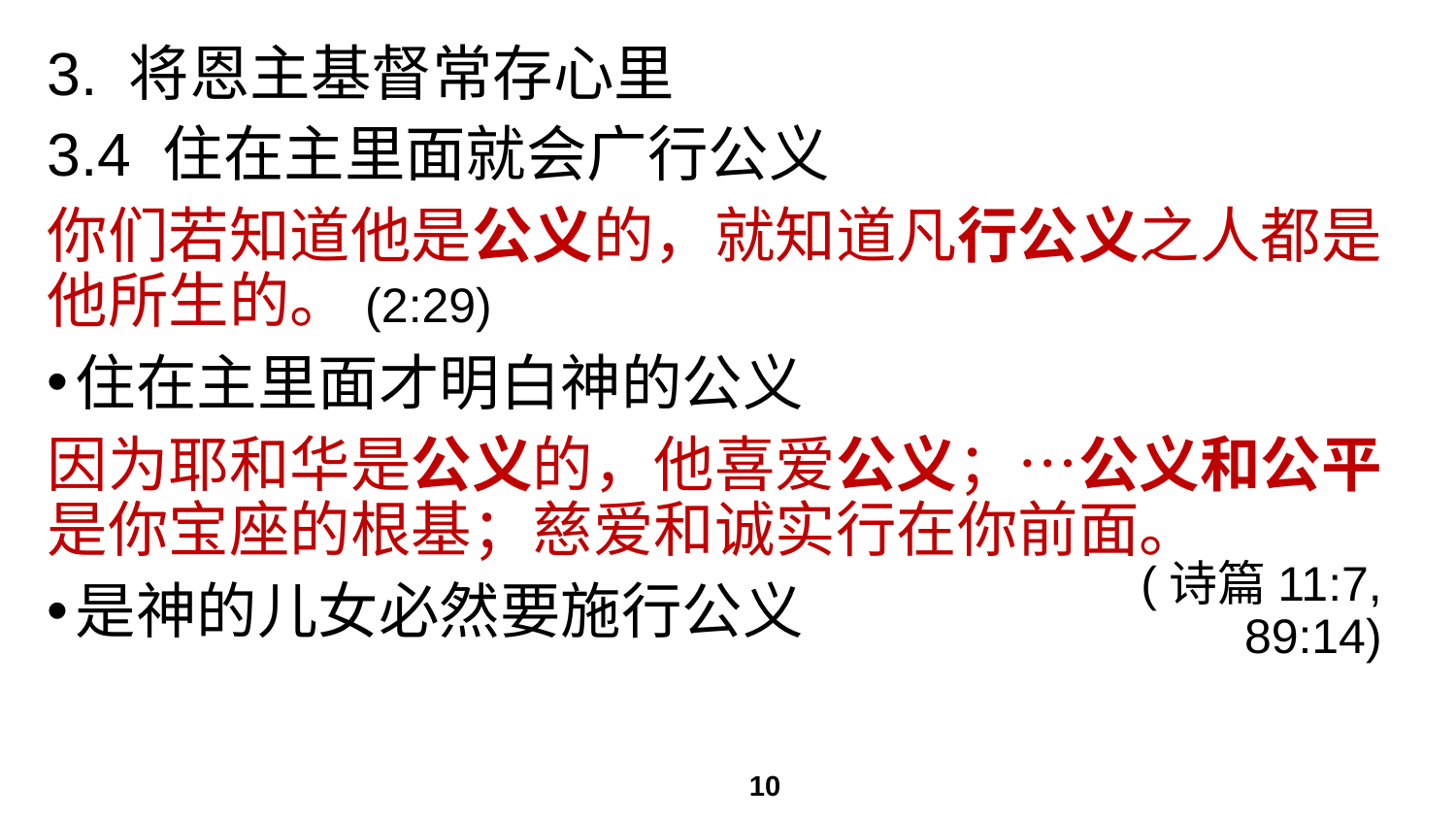

# 3. 将恩主基督常存心里
3.4 住在主里面就会广行公义
你们若知道他是公义的，就知道凡行公义之人都是他所生的。(2:29)
住在主里面才明白神的公义
因为耶和华是公义的，他喜爱公义；…公义和公平是你宝座的根基；慈爱和诚实行在你前面。
是神的儿女必然要施行公义
(诗篇11:7, 89:14)
10